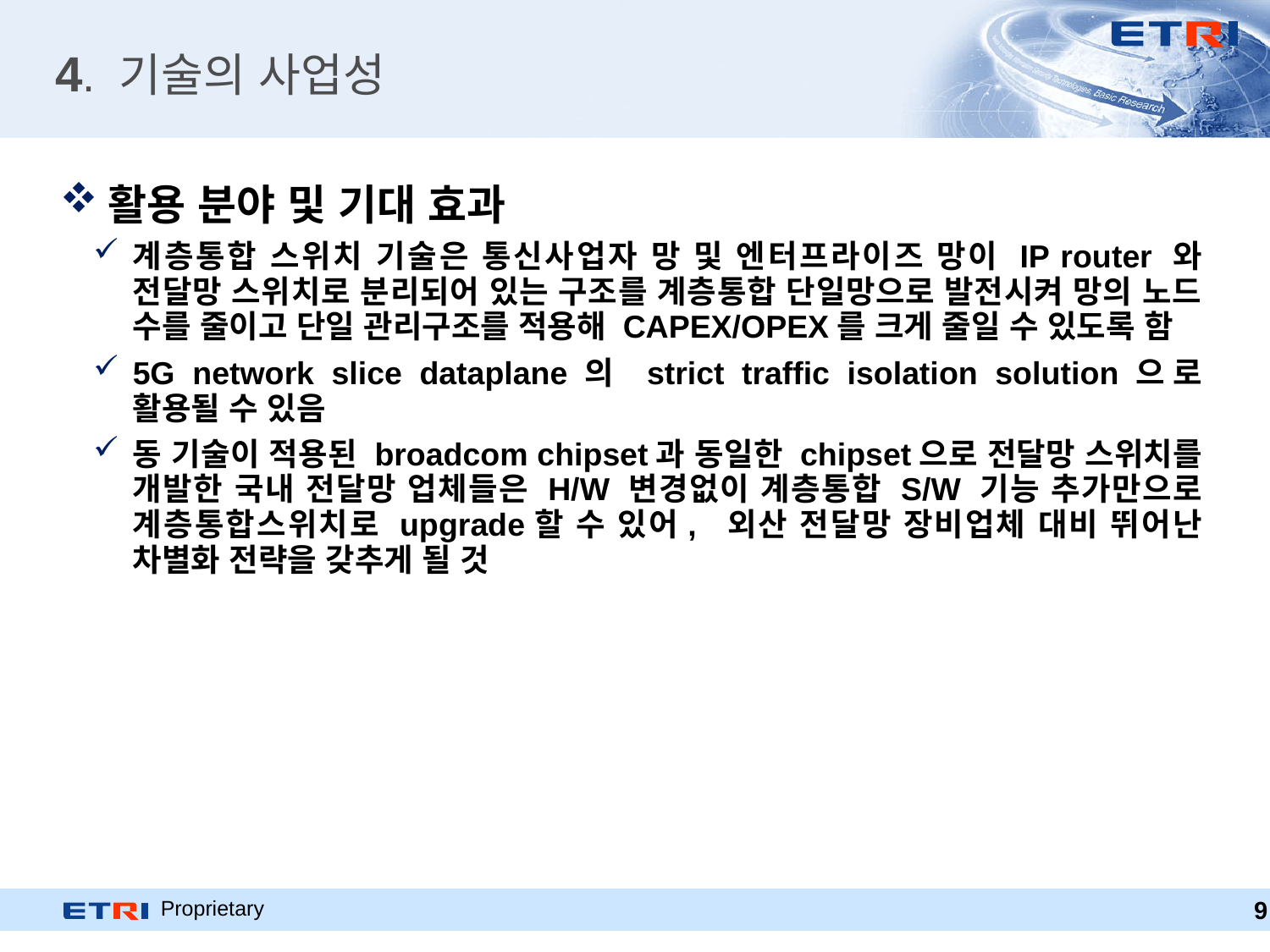

4. 기술의 사업성
활용 분야 및 기대 효과
계층통합 스위치 기술은 통신사업자 망 및 엔터프라이즈 망이 IP router 와 전달망 스위치로 분리되어 있는 구조를 계층통합 단일망으로 발전시켜 망의 노드 수를 줄이고 단일 관리구조를 적용해 CAPEX/OPEX를 크게 줄일 수 있도록 함
5G network slice dataplane의 strict traffic isolation solution으로 활용될 수 있음
동 기술이 적용된 broadcom chipset과 동일한 chipset으로 전달망 스위치를 개발한 국내 전달망 업체들은 H/W 변경없이 계층통합 S/W 기능 추가만으로 계층통합스위치로 upgrade할 수 있어,  외산 전달망 장비업체 대비 뛰어난 차별화 전략을 갖추게 될 것
9